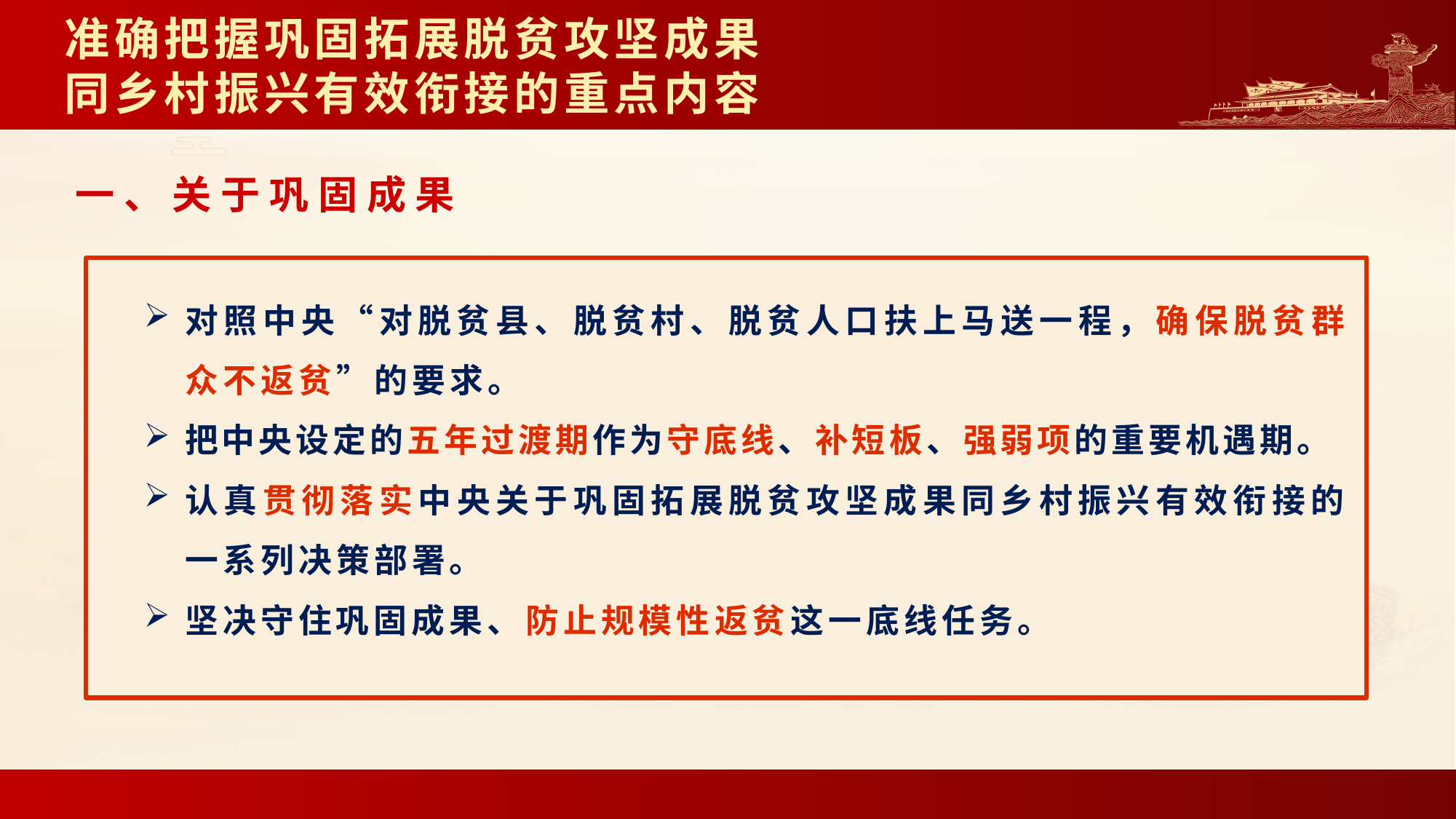

# 准确把握巩固拓展脱贫攻坚成果 同乡村振兴有效衔接的重点内容
一、关于巩固成果
对照中央“对脱贫县、脱贫村、脱贫人口扶上马送一程，确保脱贫群众不返贫”的要求。
把中央设定的五年过渡期作为守底线、补短板、强弱项的重要机遇期。
认真贯彻落实中央关于巩固拓展脱贫攻坚成果同乡村振兴有效衔接的一系列决策部署。
坚决守住巩固成果、防止规模性返贫这一底线任务。